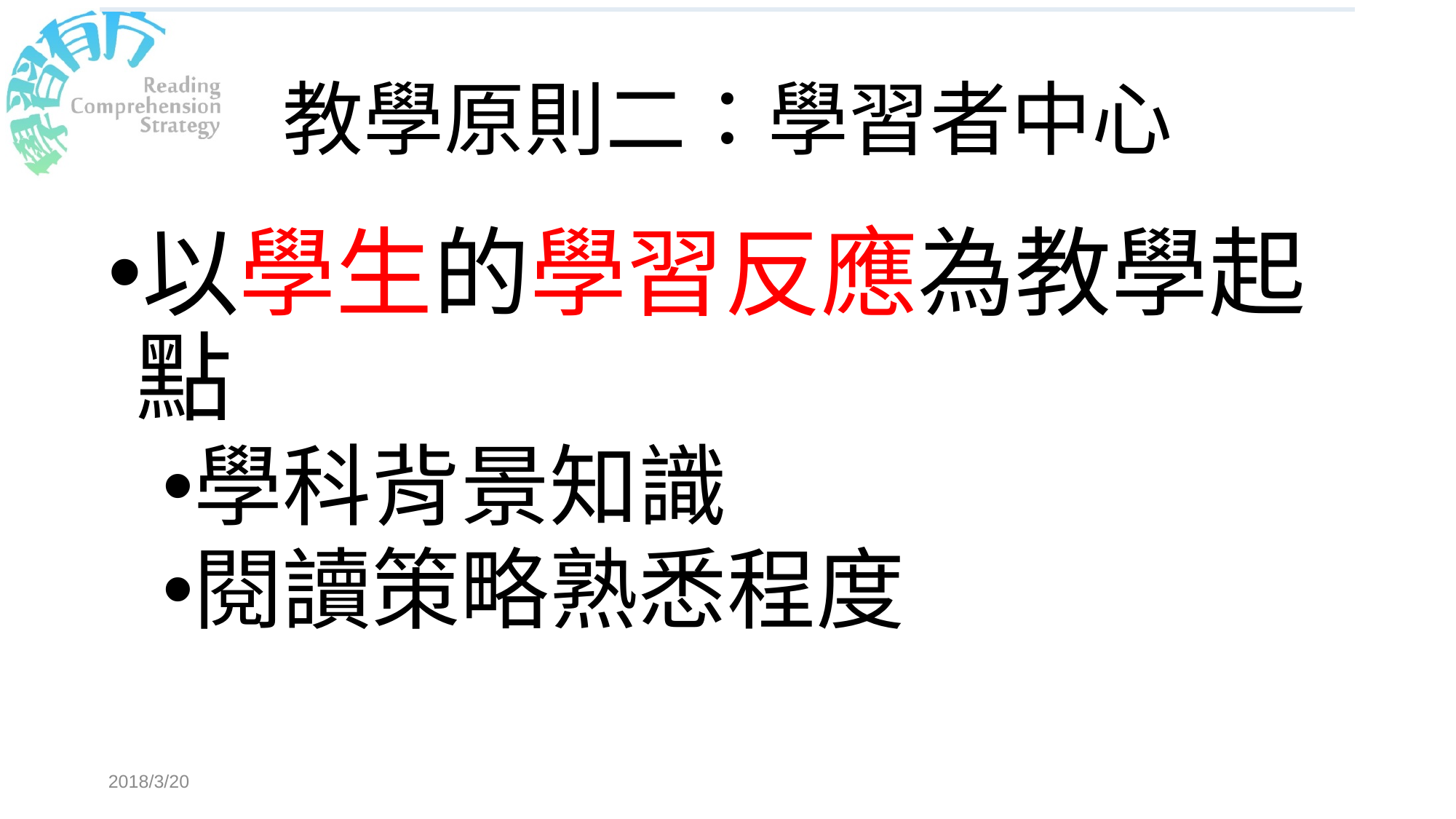

# 教學原則二：學習者中心
以學生的學習反應為教學起點
學科背景知識
閱讀策略熟悉程度
2018/3/20